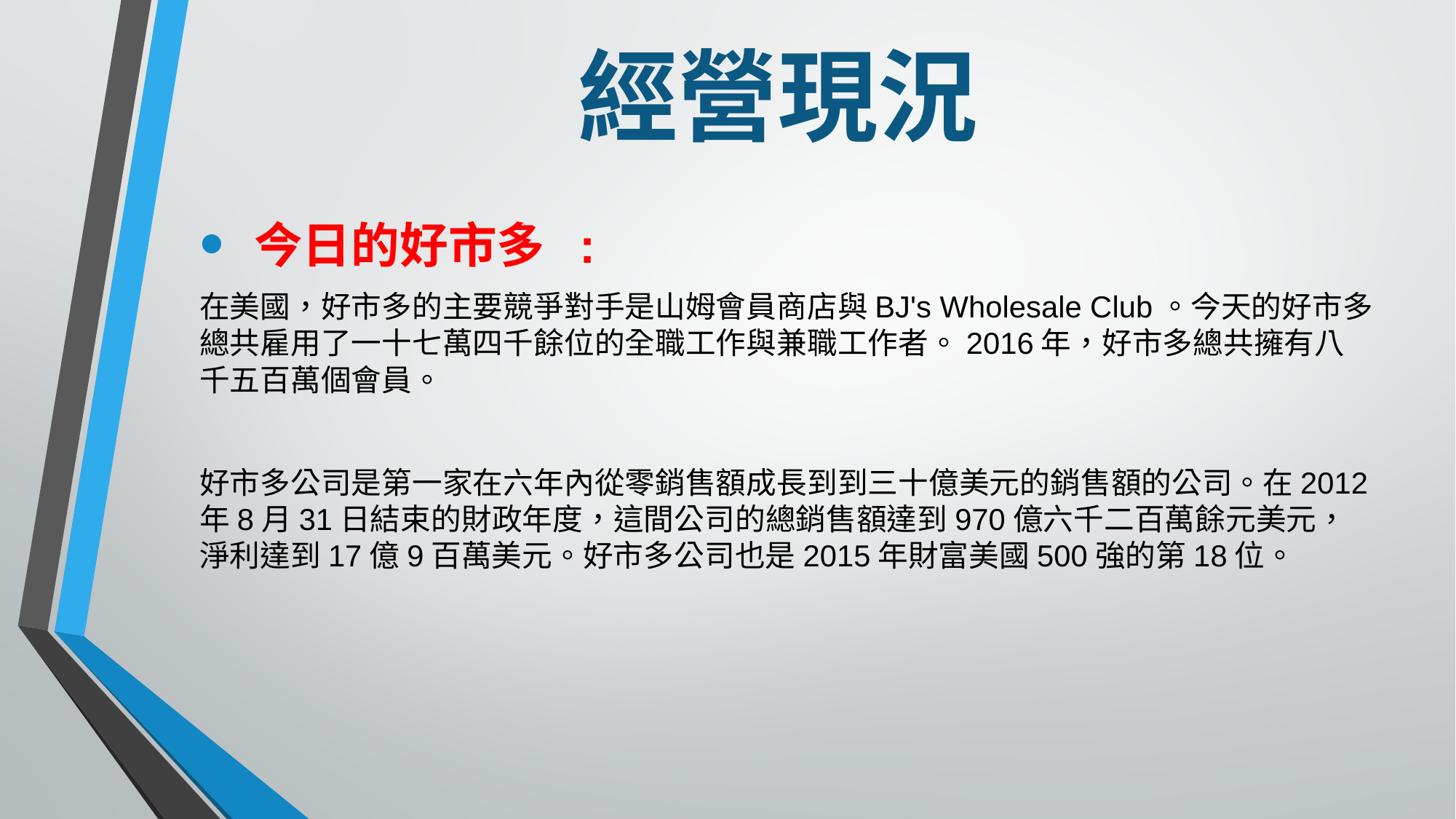

# 經營現況
今日的好市多  :
在美國，好市多的主要競爭對手是山姆會員商店與BJ's Wholesale Club。今天的好市多總共雇用了一十七萬四千餘位的全職工作與兼職工作者。2016年，好市多總共擁有八千五百萬個會員。

好市多公司是第一家在六年內從零銷售額成長到到三十億美元的銷售額的公司。在2012年8月31日結束的財政年度，這間公司的總銷售額達到970億六千二百萬餘元美元，淨利達到17億9百萬美元。好市多公司也是2015年財富美國500強的第18位。